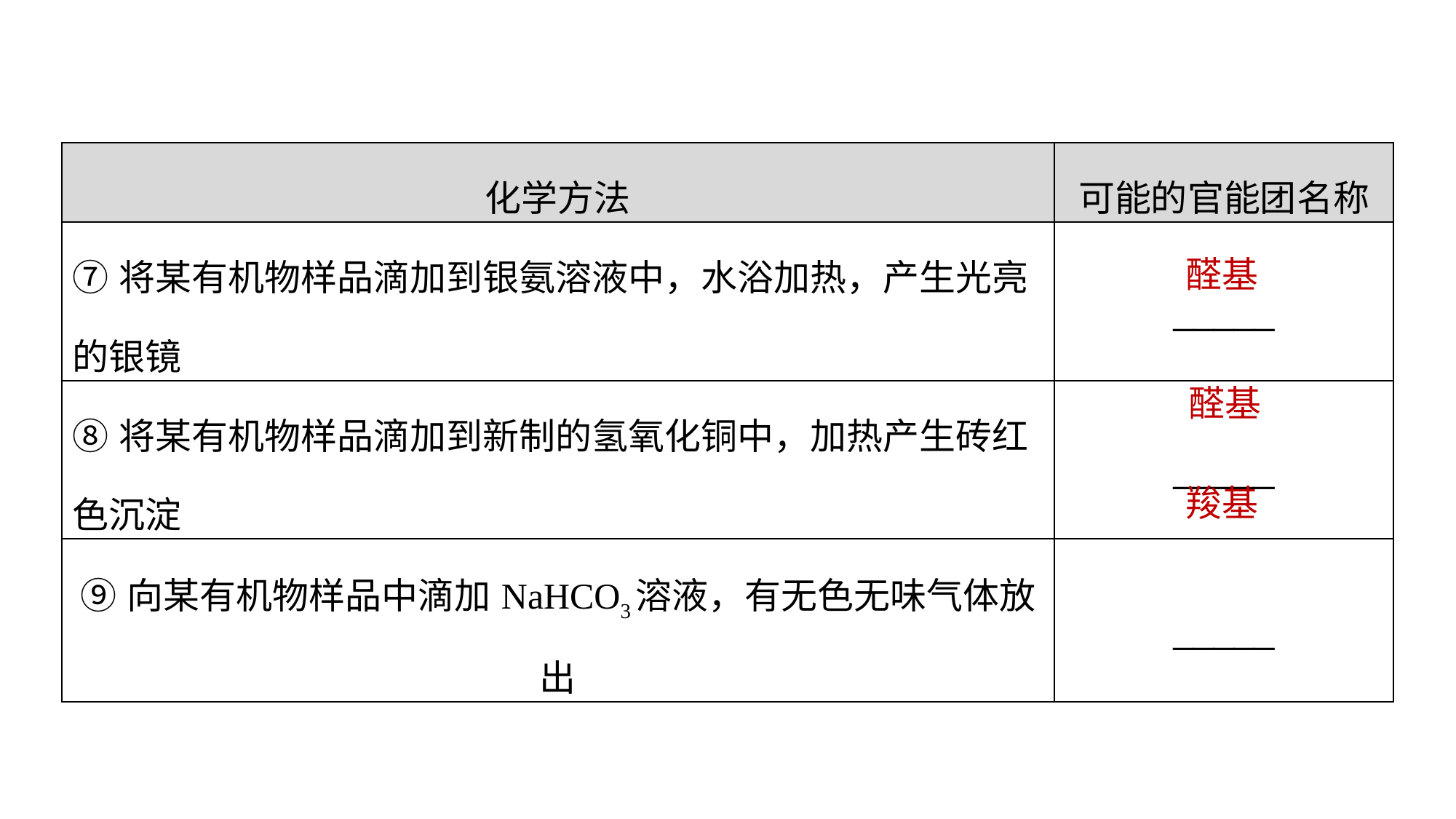

| 化学方法 | 可能的官能团名称 |
| --- | --- |
| ⑦将某有机物样品滴加到银氨溶液中，水浴加热，产生光亮的银镜 | \_\_\_\_\_ |
| ⑧将某有机物样品滴加到新制的氢氧化铜中，加热产生砖红色沉淀 | \_\_\_\_\_ |
| ⑨向某有机物样品中滴加NaHCO3溶液，有无色无味气体放出 | \_\_\_\_\_ |
醛基
醛基
羧基